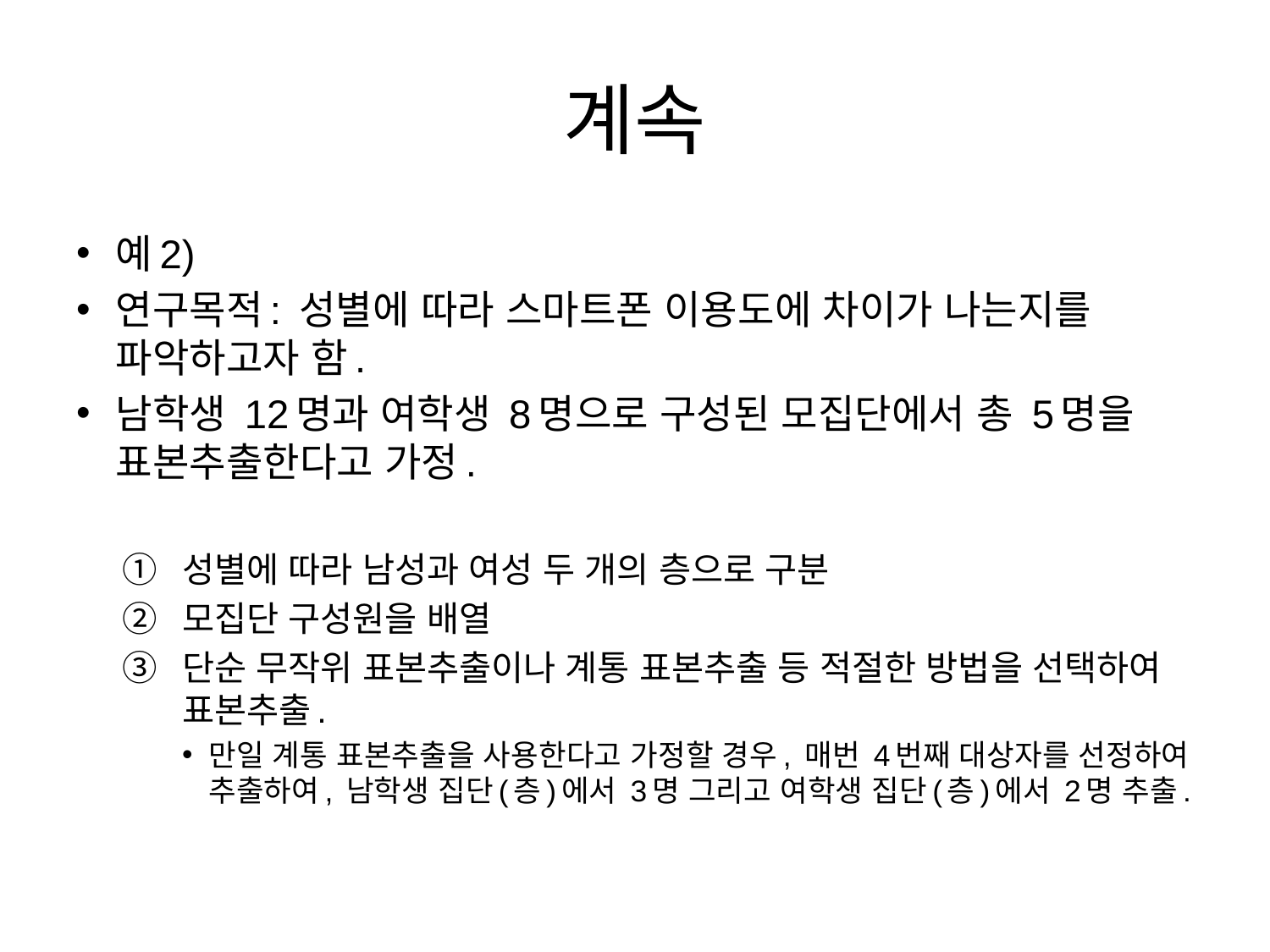

# 계속
예2)
연구목적: 성별에 따라 스마트폰 이용도에 차이가 나는지를 파악하고자 함.
남학생 12명과 여학생 8명으로 구성된 모집단에서 총 5명을 표본추출한다고 가정.

성별에 따라 남성과 여성 두 개의 층으로 구분
모집단 구성원을 배열
단순 무작위 표본추출이나 계통 표본추출 등 적절한 방법을 선택하여 표본추출.
만일 계통 표본추출을 사용한다고 가정할 경우, 매번 4번째 대상자를 선정하여 추출하여, 남학생 집단(층)에서 3명 그리고 여학생 집단(층)에서 2명 추출.